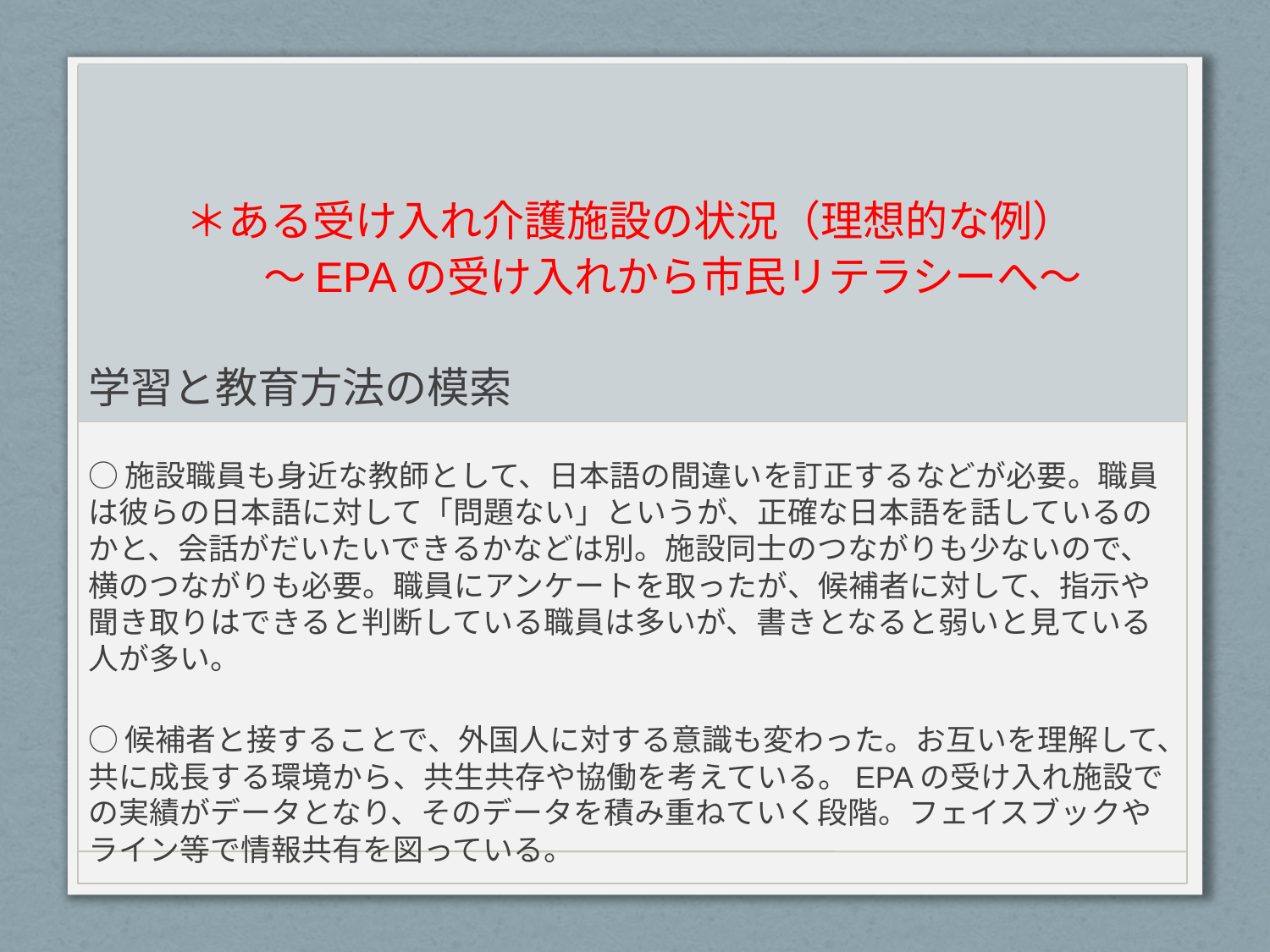

#
＊ある受け入れ介護施設の状況（理想的な例）
　　〜EPAの受け入れから市民リテラシーへ〜

学習と教育方法の模索

○施設職員も身近な教師として、日本語の間違いを訂正するなどが必要。職員は彼らの日本語に対して「問題ない」というが、正確な日本語を話しているのかと、会話がだいたいできるかなどは別。施設同士のつながりも少ないので、横のつながりも必要。職員にアンケートを取ったが、候補者に対して、指示や聞き取りはできると判断している職員は多いが、書きとなると弱いと見ている人が多い。

○候補者と接することで、外国人に対する意識も変わった。お互いを理解して、共に成長する環境から、共生共存や協働を考えている。EPAの受け入れ施設での実績がデータとなり、そのデータを積み重ねていく段階。フェイスブックやライン等で情報共有を図っている。